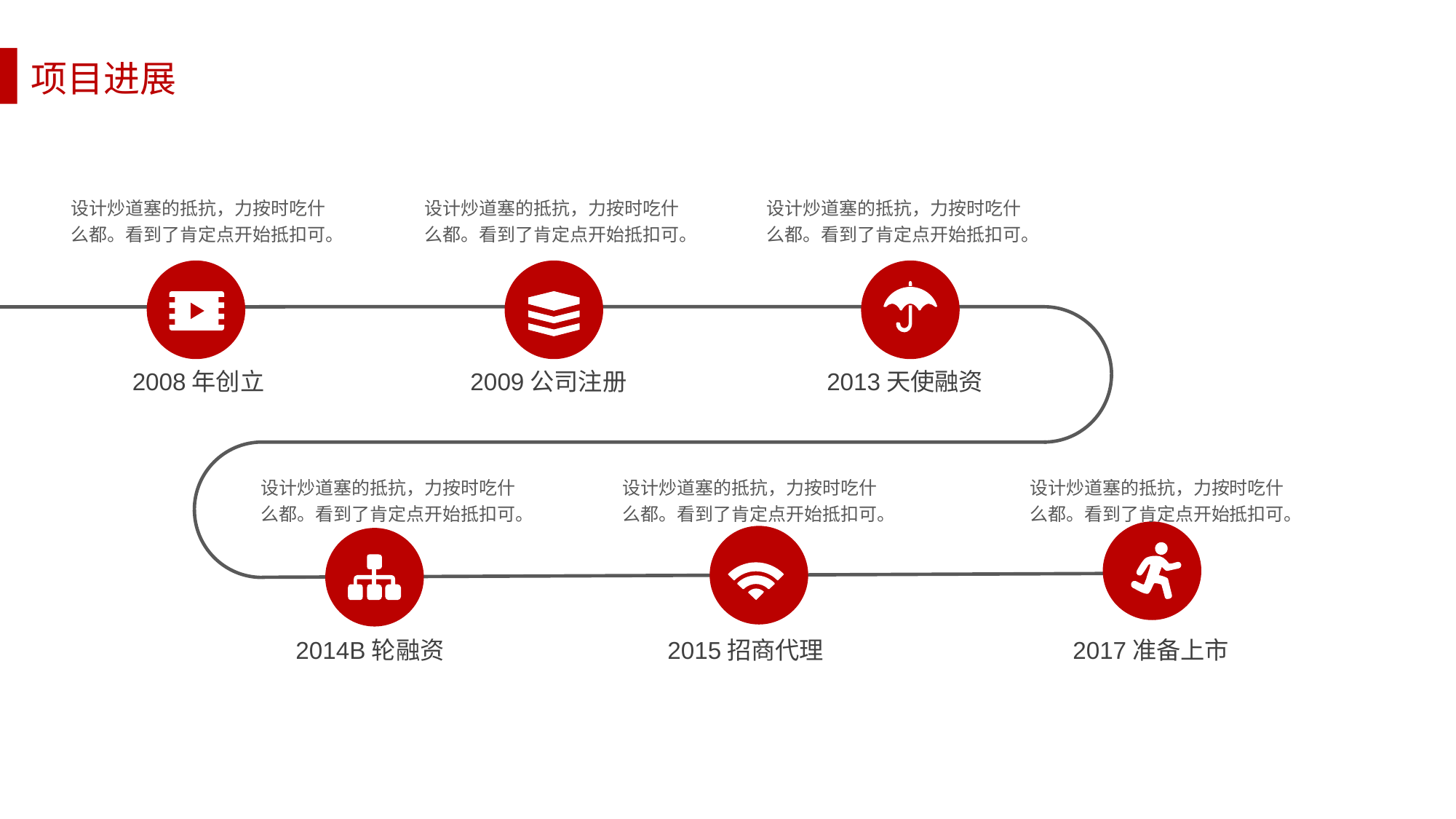

项目进展
设计炒道塞的抵抗，力按时吃什么都。看到了肯定点开始抵扣可。

2008年创立
设计炒道塞的抵抗，力按时吃什么都。看到了肯定点开始抵扣可。

2009公司注册
设计炒道塞的抵抗，力按时吃什么都。看到了肯定点开始抵扣可。

2013天使融资

设计炒道塞的抵抗，力按时吃什么都。看到了肯定点开始抵扣可。

2014B轮融资
设计炒道塞的抵抗，力按时吃什么都。看到了肯定点开始抵扣可。

2015招商代理
设计炒道塞的抵抗，力按时吃什么都。看到了肯定点开始抵扣可。

2017准备上市